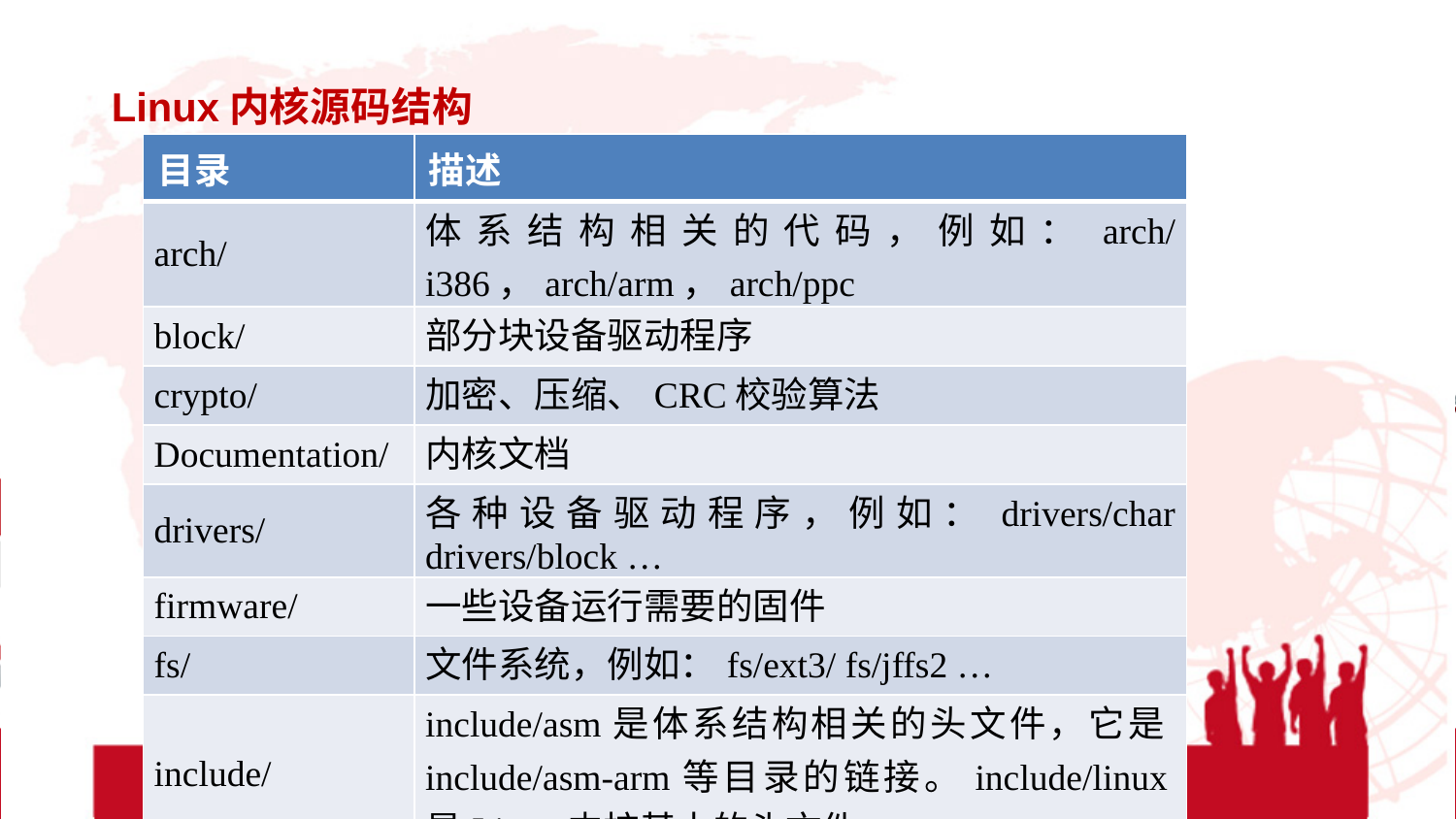

Linux内核源码结构
| 目录 | 描述 |
| --- | --- |
| arch/ | 体系结构相关的代码，例如：arch/i386，arch/arm，arch/ppc |
| block/ | 部分块设备驱动程序 |
| crypto/ | 加密、压缩、CRC校验算法 |
| Documentation/ | 内核文档 |
| drivers/ | 各种设备驱动程序，例如：drivers/char drivers/block … |
| firmware/ | 一些设备运行需要的固件 |
| fs/ | 文件系统，例如：fs/ext3/ fs/jffs2 … |
| include/ | include/asm是体系结构相关的头文件，它是include/asm-arm等目录的链接。include/linux是Linux内核基本的头文件 |